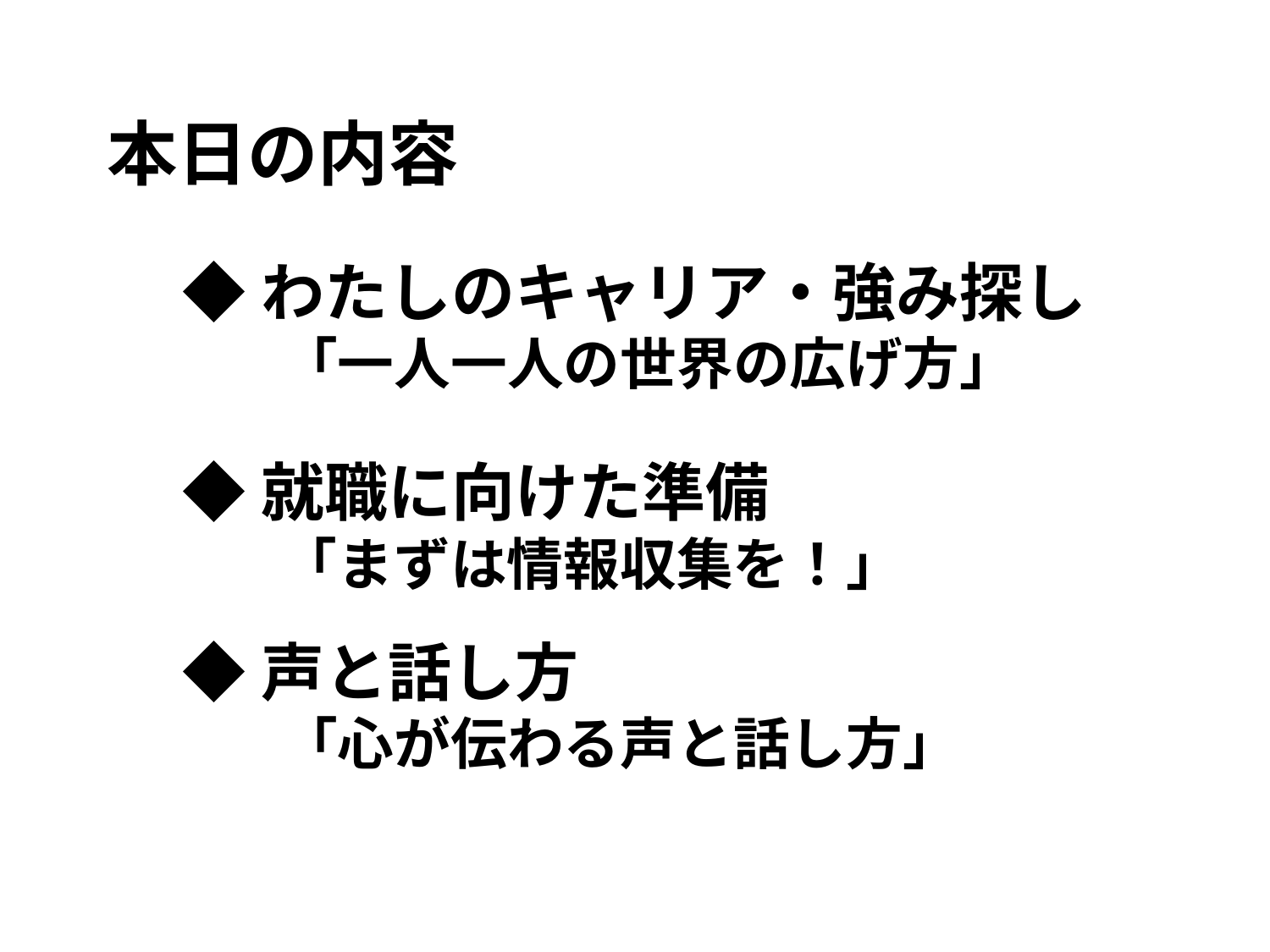

本日の内容
◆わたしのキャリア・強み探し
　　「一人一人の世界の広げ方」
◆就職に向けた準備
　　「まずは情報収集を！」
◆声と話し方
　　「心が伝わる声と話し方」